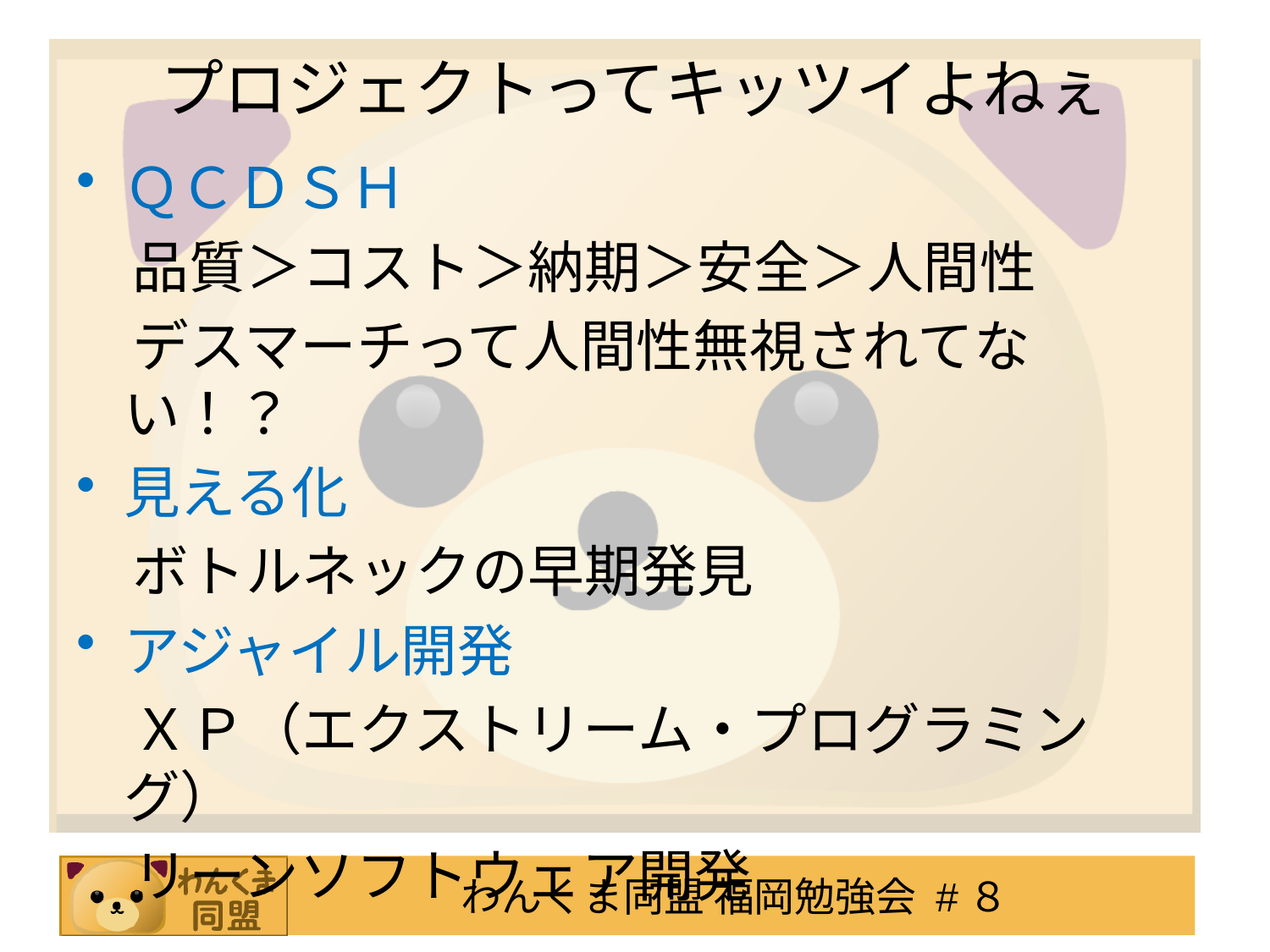

# プロジェクトってキッツイよねぇ
ＱＣＤＳＨ
　品質＞コスト＞納期＞安全＞人間性
　デスマーチって人間性無視されてない！？
見える化
　ボトルネックの早期発見
アジャイル開発
　ＸＰ（エクストリーム・プログラミング）
　リーンソフトウェア開発